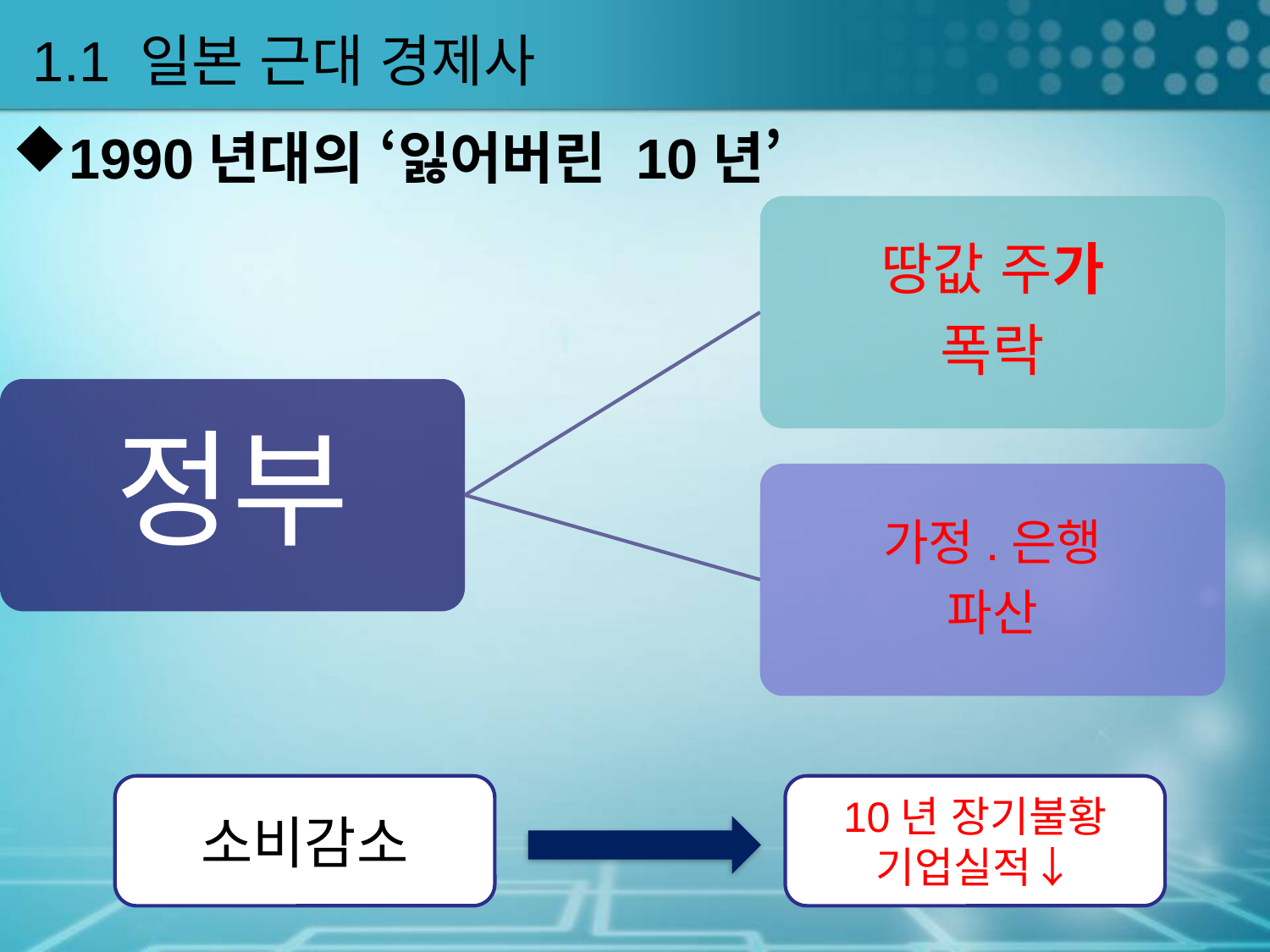

# 1.1 일본 근대 경제사
1990년대의 ‘잃어버린 10년’
정부

땅값 주가
폭락

가정.은행
파산

소비감소
10년 장기불황
기업실적↓